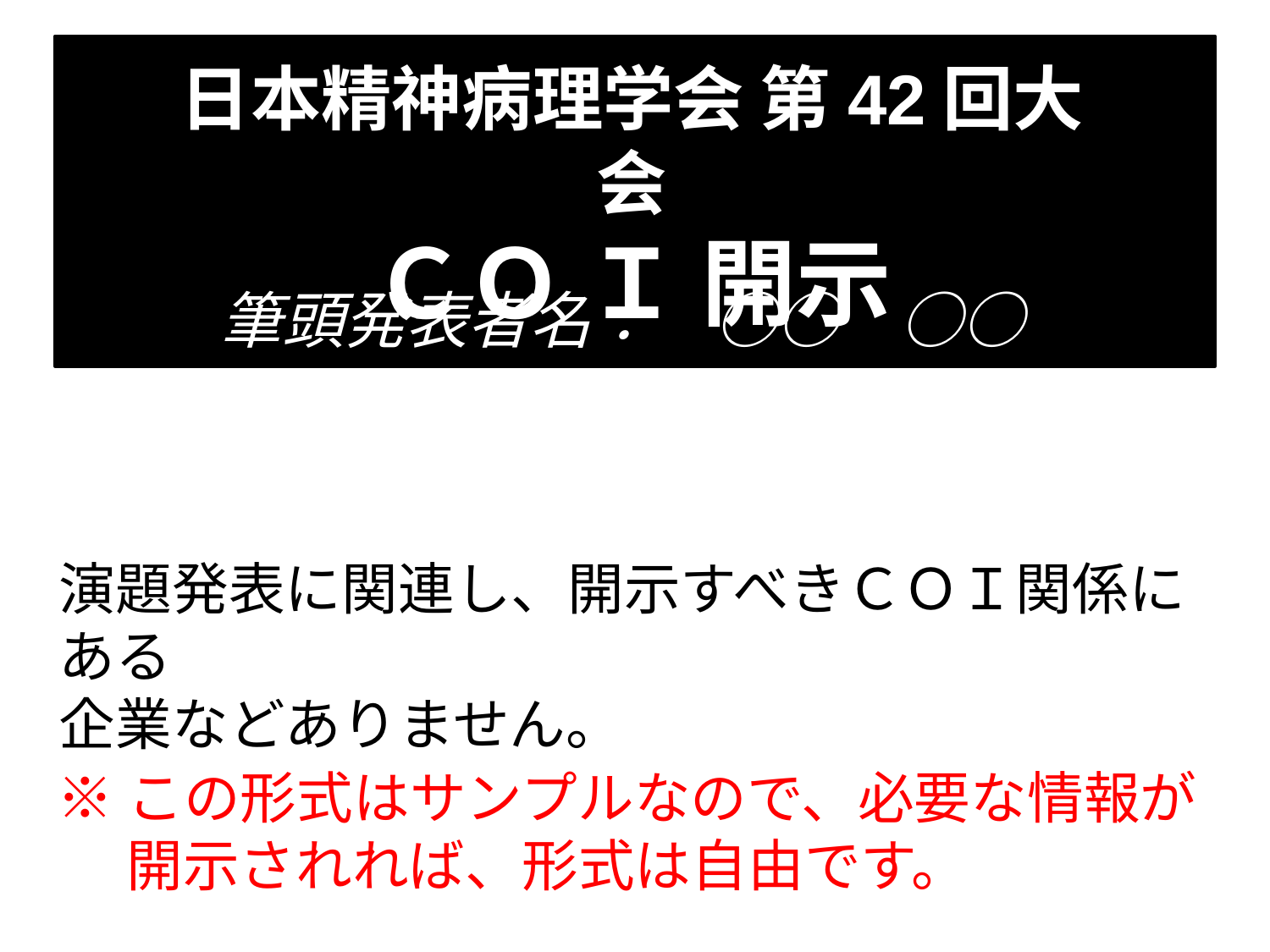

筆頭発表者名：　○○　○○

演題発表に関連し、開示すべきＣＯＩ関係にある
企業などありません。

※この形式はサンプルなので、必要な情報が
　 開示されれば、形式は自由です。